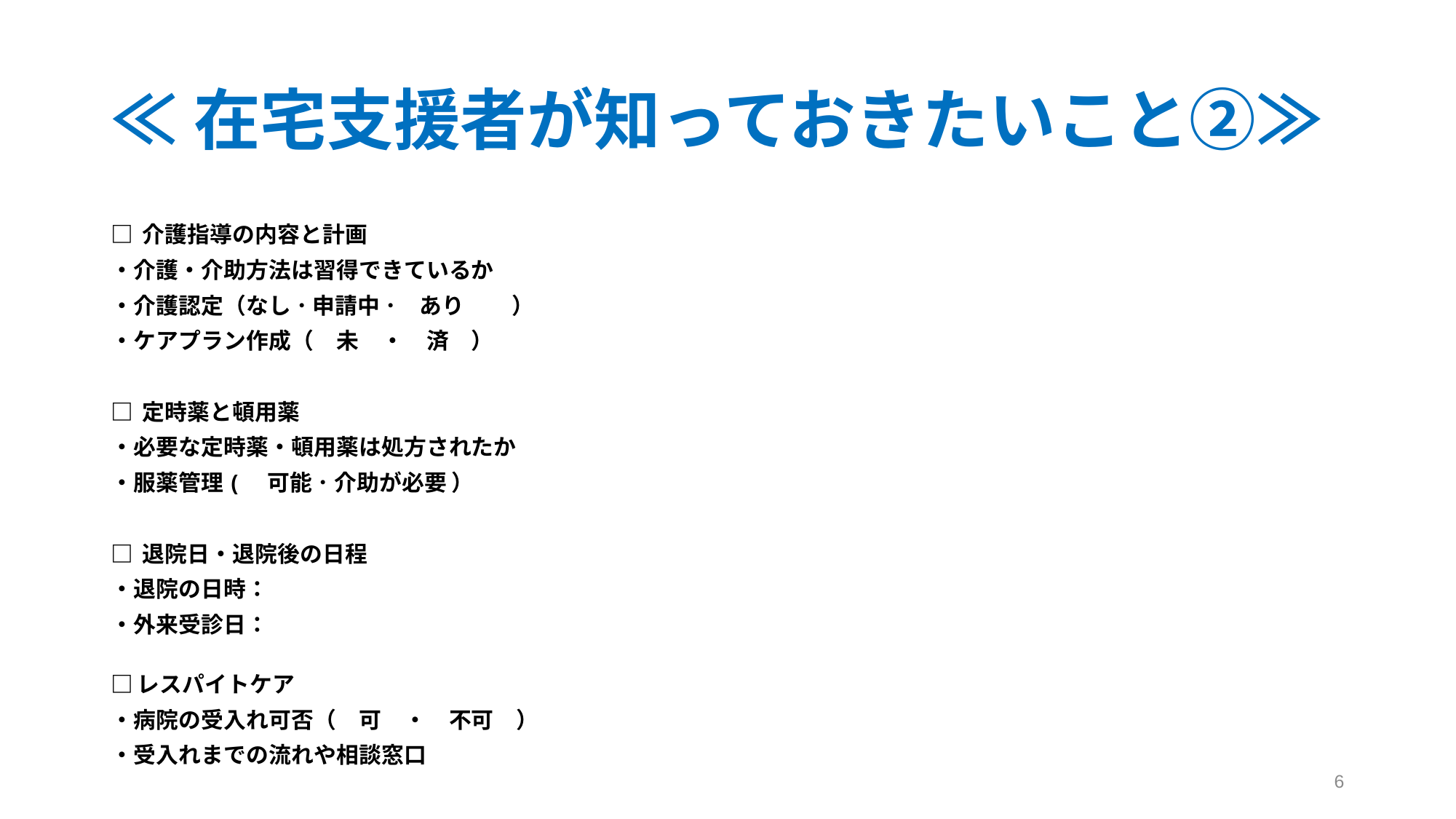

# ≪在宅支援者が知っておきたいこと②≫
□ 介護指導の内容と計画
・介護・介助方法は習得できているか
・介護認定（なし ･ 申請中 ･　あり     　）
・ケアプラン作成（　未　・　済　）

□ 定時薬と頓用薬
・必要な定時薬・頓用薬は処方されたか
・服薬管理(　可能 ･ 介助が必要 ）

□ 退院日・退院後の日程
・退院の日時：
・外来受診日：
□レスパイトケア
・病院の受入れ可否（　可　・　不可　）
・受入れまでの流れや相談窓口

6